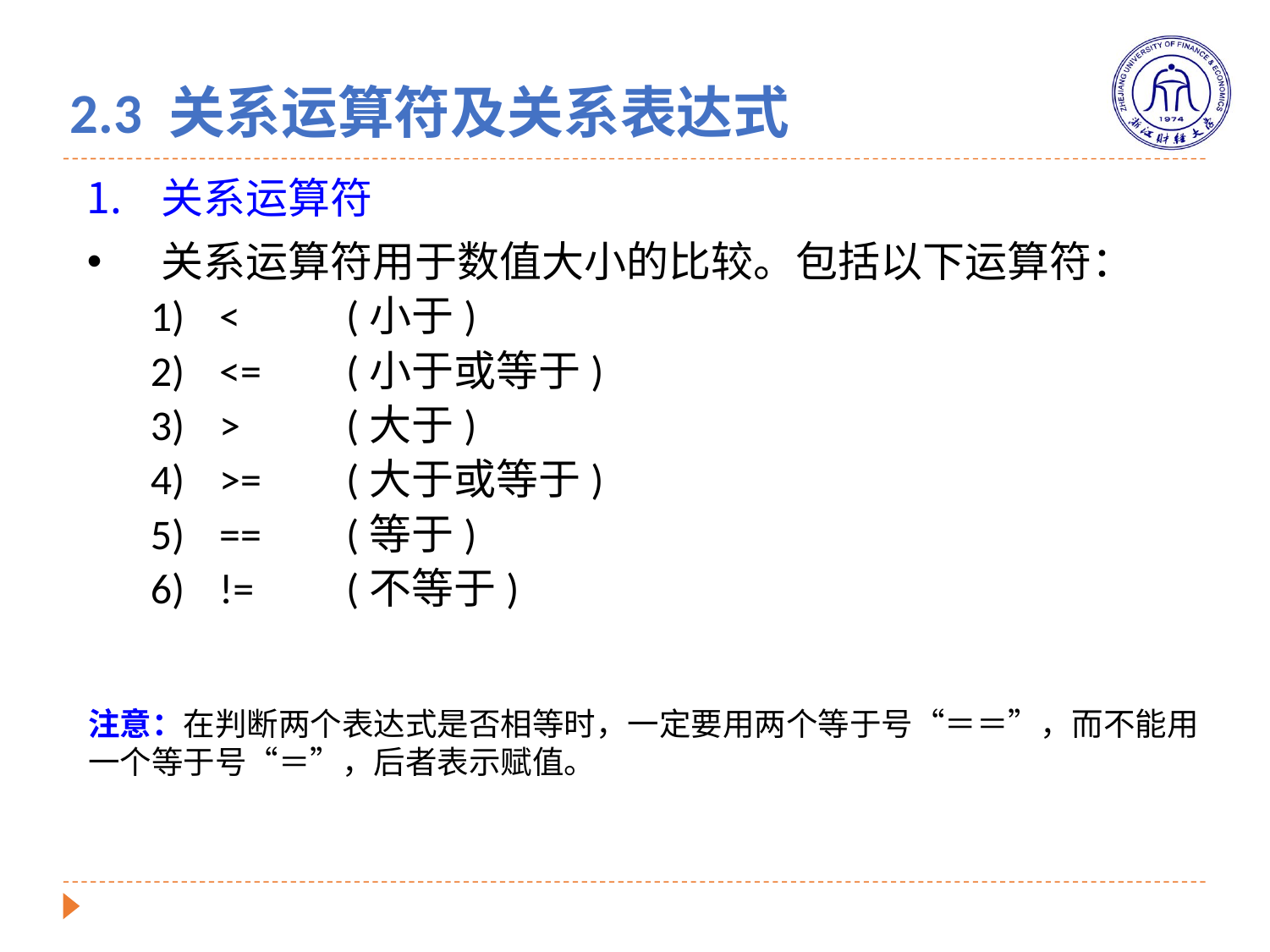

# 2.3 关系运算符及关系表达式
关系运算符
关系运算符用于数值大小的比较。包括以下运算符：
<   	(小于)
<=  	(小于或等于)
>   	(大于)
>=  	(大于或等于)
==  	(等于)
!=	(不等于)
注意：在判断两个表达式是否相等时，一定要用两个等于号“＝＝”，而不能用一个等于号“＝”，后者表示赋值。